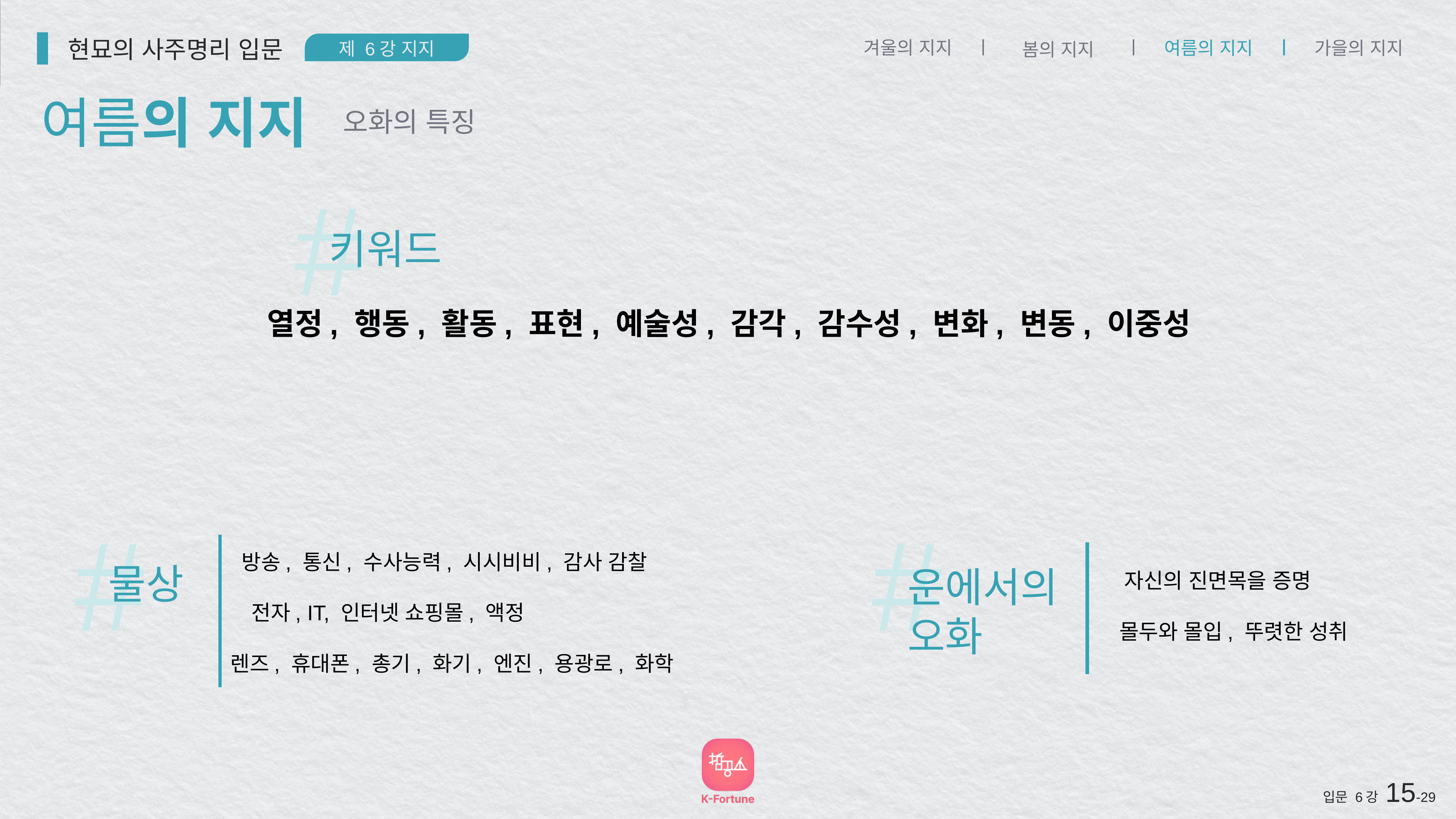

현묘의 사주명리 입문

제 6강 지지
겨울의 지지
여름의 지지
가을의 지지
봄의 지지
여름의 지지
오화의 특징
#
키워드
열정, 행동, 활동, 표현, 예술성, 감각, 감수성, 변화, 변동, 이중성
#
방송, 통신, 수사능력, 시시비비, 감사 감찰
물상
전자, IT, 인터넷 쇼핑몰, 액정
렌즈, 휴대폰, 총기, 화기, 엔진, 용광로, 화학
#
운에서의
오화
자신의 진면목을 증명
몰두와 몰입, 뚜렷한 성취